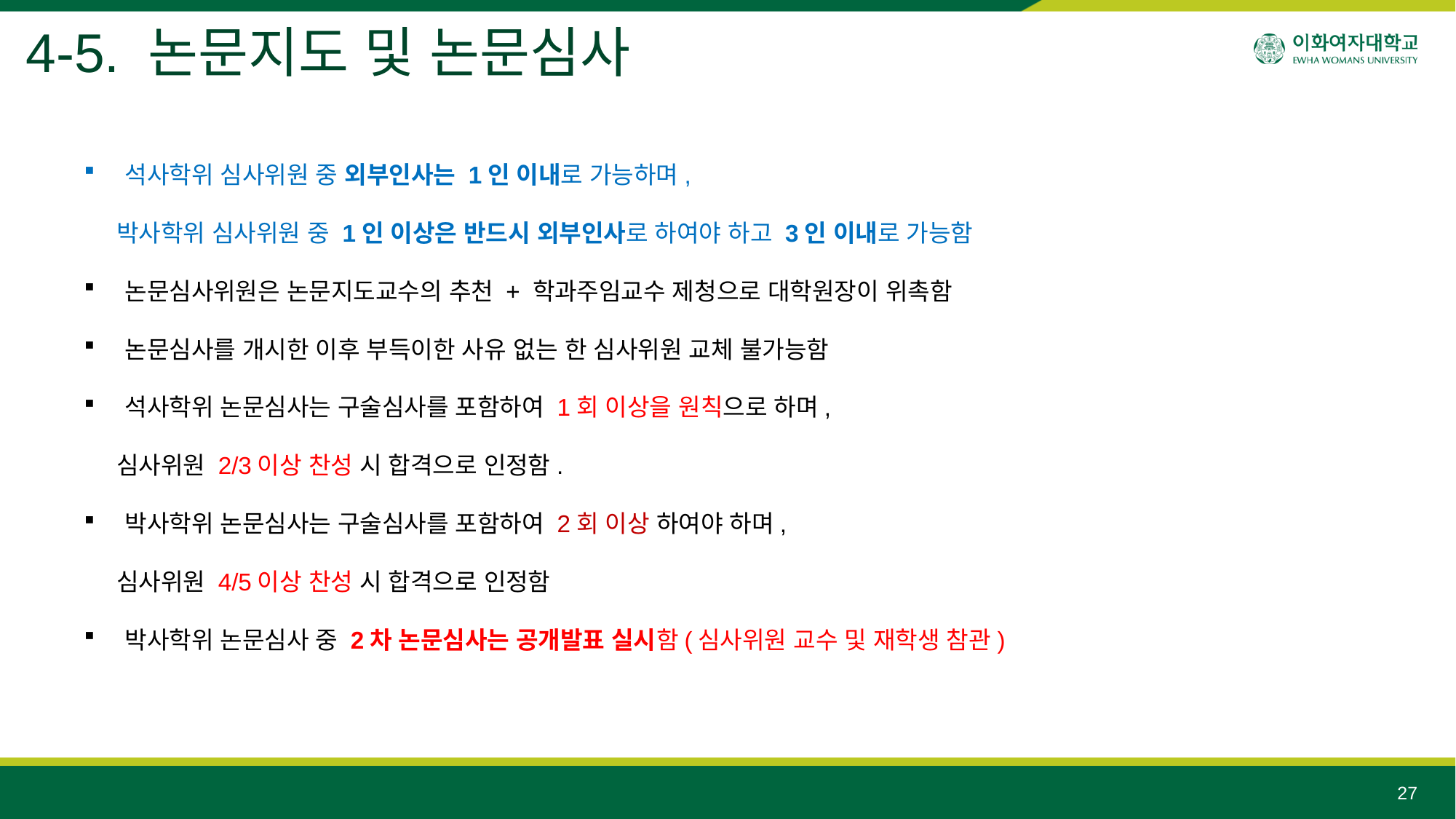

4-5. 논문지도 및 논문심사
석사학위 심사위원 중 외부인사는 1인 이내로 가능하며,
    박사학위 심사위원 중 1인 이상은 반드시 외부인사로 하여야 하고 3인 이내로 가능함
논문심사위원은 논문지도교수의 추천 + 학과주임교수 제청으로 대학원장이 위촉함
논문심사를 개시한 이후 부득이한 사유 없는 한 심사위원 교체 불가능함
석사학위 논문심사는 구술심사를 포함하여 1회 이상을 원칙으로 하며,
    심사위원 2/3이상 찬성 시 합격으로 인정함.
박사학위 논문심사는 구술심사를 포함하여 2회 이상 하여야 하며,
    심사위원 4/5이상 찬성 시 합격으로 인정함
박사학위 논문심사 중 2차 논문심사는 공개발표 실시함(심사위원 교수 및 재학생 참관)
27